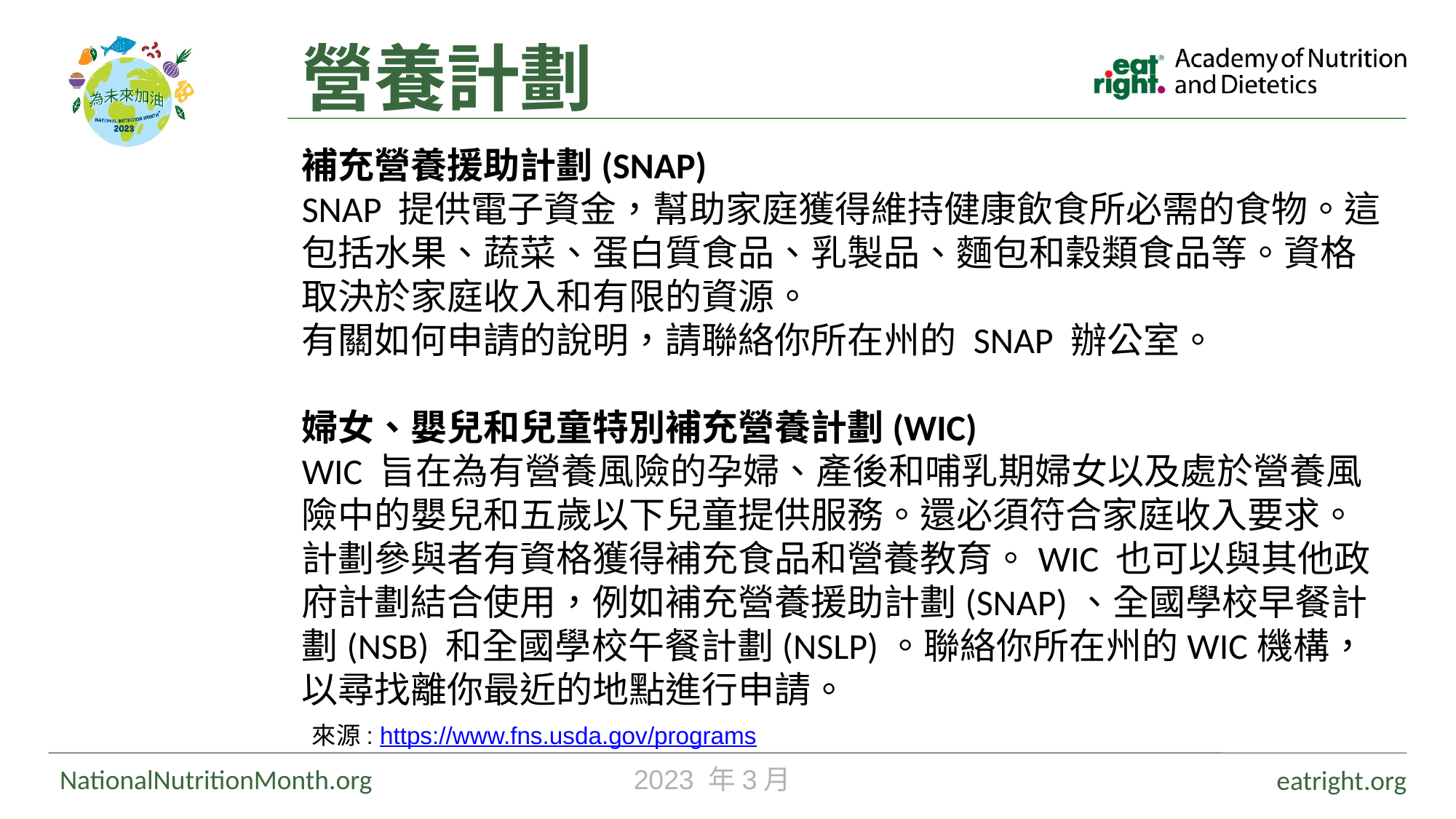

營養計劃
補充營養援助計劃(SNAP)
SNAP 提供電子資金，幫助家庭獲得維持健康飲食所必需的食物。這包括水果、蔬菜、蛋白質食品、乳製品、麵包和穀類食品等。資格取決於家庭收入和有限的資源。
有關如何申請的說明，請聯絡你所在州的 SNAP 辦公室。

婦女、嬰兒和兒童特別補充營養計劃(WIC)
WIC 旨在為有營養風險的孕婦、產後和哺乳期婦女以及處於營養風險中的嬰兒和五歲以下兒童提供服務。還必須符合家庭收入要求。計劃參與者有資格獲得補充食品和營養教育。WIC 也可以與其他政府計劃結合使用，例如補充營養援助計劃(SNAP)、全國學校早餐計劃(NSB) 和全國學校午餐計劃(NSLP)。聯絡你所在州的WIC機構，以尋找離你最近的地點進行申請。

來源: https://www.fns.usda.gov/programs